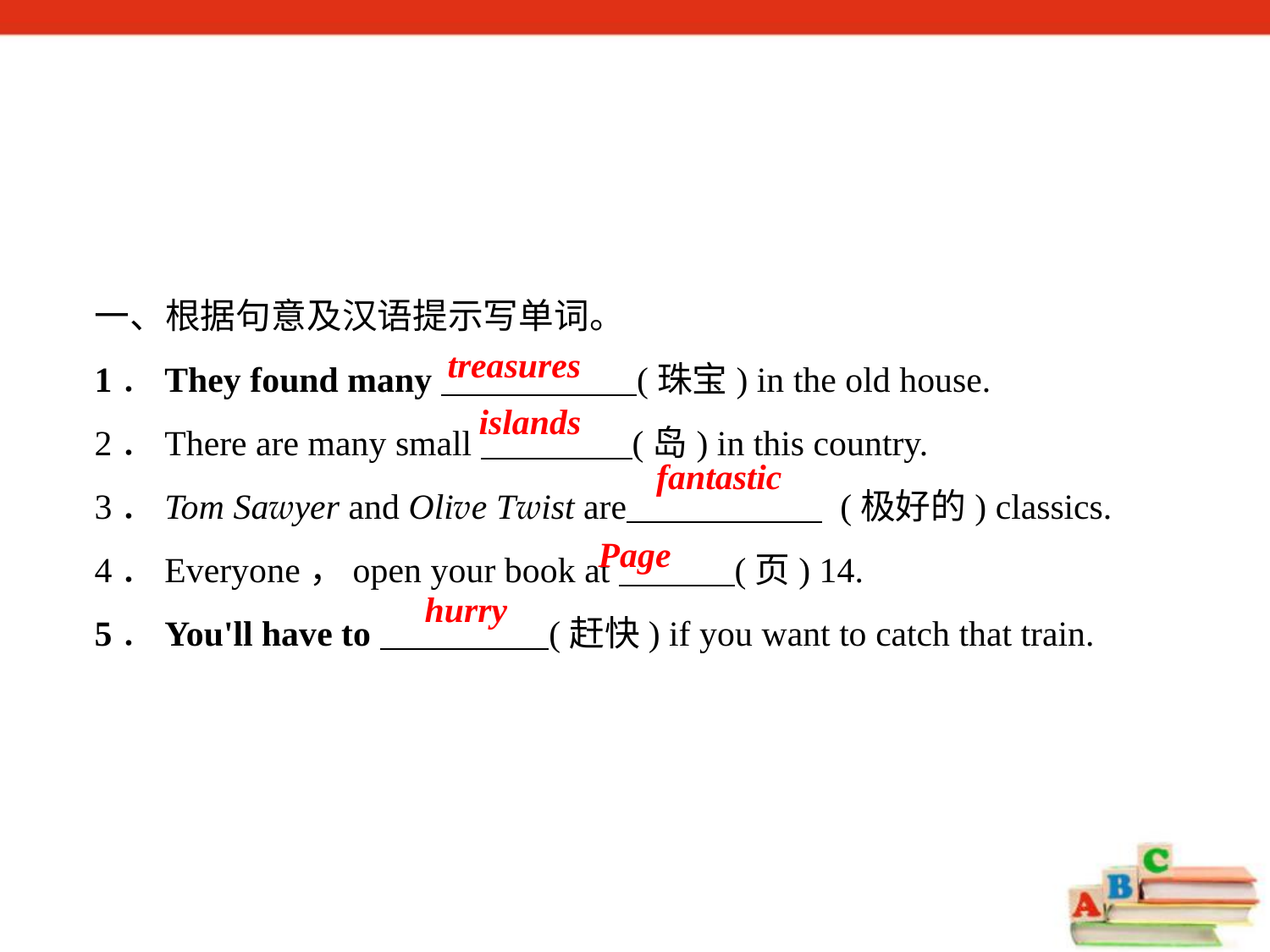

一、根据句意及汉语提示写单词。
1．They found many                       (珠宝) in the old house.
2．There are many small                  (岛) in this country.
3．Tom Sawyer and Olive Twist are                        (极好的) classics.
4．Everyone，open your book at              (页) 14.
5．You'll have to                    (赶快) if you want to catch that train.
treasures
islands
 fantastic
Page
hurry